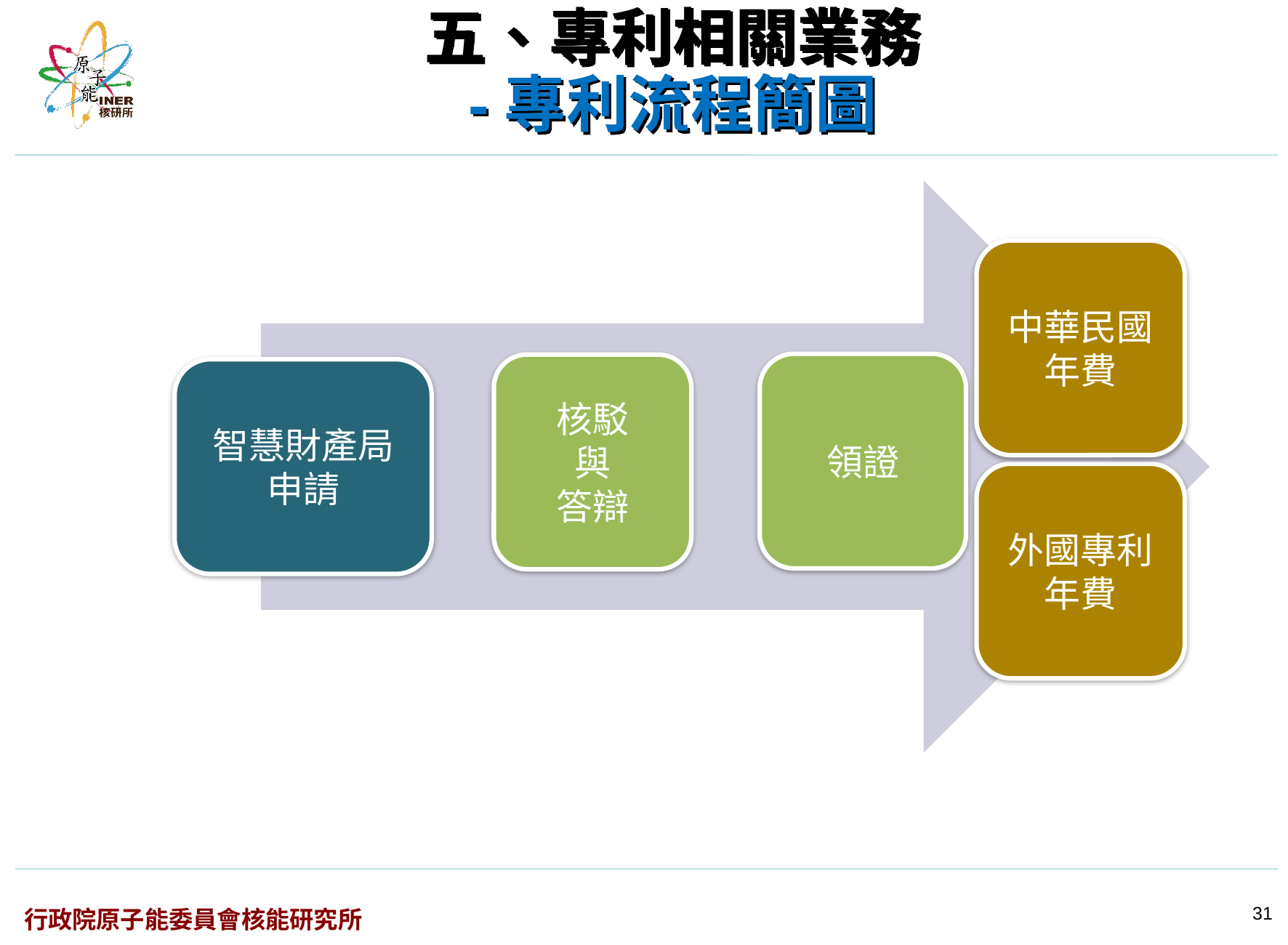

# 五、專利相關業務 -專利流程簡圖

中華民國年費
領證
核駁
與
答辯
智慧財產局
申請
外國專利年費